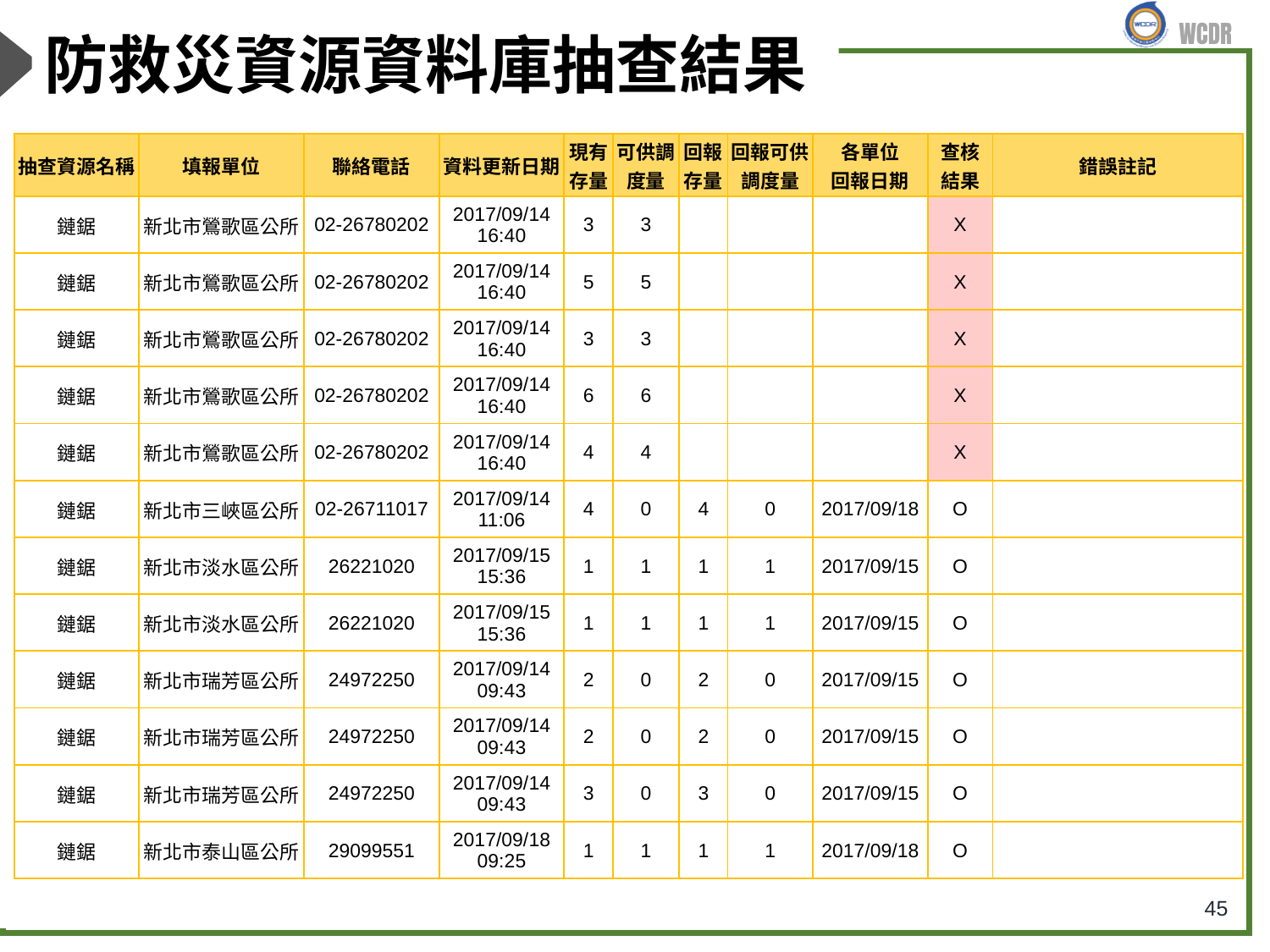

# 防救災資源資料庫抽查結果
| 抽查資源名稱 | 填報單位 | 聯絡電話 | 資料更新日期 | 現有存量 | 可供調度量 | 回報存量 | 回報可供調度量 | 各單位 回報日期 | 查核 結果 | 錯誤註記 |
| --- | --- | --- | --- | --- | --- | --- | --- | --- | --- | --- |
| 鏈鋸 | 新北市鶯歌區公所 | 02-26780202 | 2017/09/14 16:40 | 3 | 3 |  |  |  | X |  |
| 鏈鋸 | 新北市鶯歌區公所 | 02-26780202 | 2017/09/14 16:40 | 5 | 5 |  |  |  | X |  |
| 鏈鋸 | 新北市鶯歌區公所 | 02-26780202 | 2017/09/14 16:40 | 3 | 3 |  |  |  | X |  |
| 鏈鋸 | 新北市鶯歌區公所 | 02-26780202 | 2017/09/14 16:40 | 6 | 6 |  |  |  | X |  |
| 鏈鋸 | 新北市鶯歌區公所 | 02-26780202 | 2017/09/14 16:40 | 4 | 4 |  |  |  | X |  |
| 鏈鋸 | 新北市三峽區公所 | 02-26711017 | 2017/09/14 11:06 | 4 | 0 | 4 | 0 | 2017/09/18 | O |  |
| 鏈鋸 | 新北市淡水區公所 | 26221020 | 2017/09/15 15:36 | 1 | 1 | 1 | 1 | 2017/09/15 | O |  |
| 鏈鋸 | 新北市淡水區公所 | 26221020 | 2017/09/15 15:36 | 1 | 1 | 1 | 1 | 2017/09/15 | O |  |
| 鏈鋸 | 新北市瑞芳區公所 | 24972250 | 2017/09/14 09:43 | 2 | 0 | 2 | 0 | 2017/09/15 | O |  |
| 鏈鋸 | 新北市瑞芳區公所 | 24972250 | 2017/09/14 09:43 | 2 | 0 | 2 | 0 | 2017/09/15 | O |  |
| 鏈鋸 | 新北市瑞芳區公所 | 24972250 | 2017/09/14 09:43 | 3 | 0 | 3 | 0 | 2017/09/15 | O |  |
| 鏈鋸 | 新北市泰山區公所 | 29099551 | 2017/09/18 09:25 | 1 | 1 | 1 | 1 | 2017/09/18 | O |  |
45